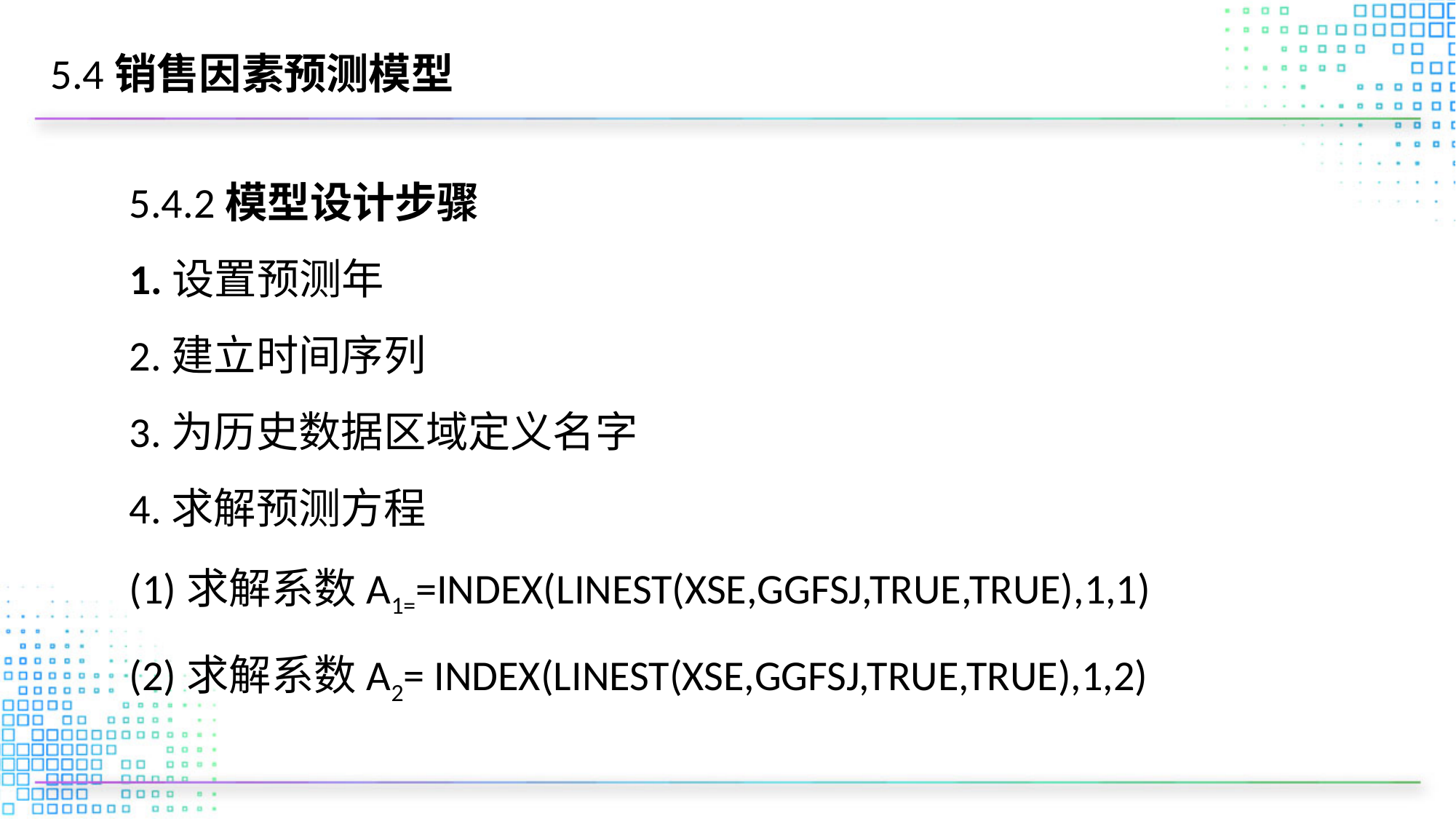

# 5.4销售因素预测模型
5.4.2模型设计步骤
1.设置预测年
2.建立时间序列
3.为历史数据区域定义名字
4.求解预测方程
(1)求解系数A1==INDEX(LINEST(XSE,GGFSJ,TRUE,TRUE),1,1)
(2)求解系数A2= INDEX(LINEST(XSE,GGFSJ,TRUE,TRUE),1,2)